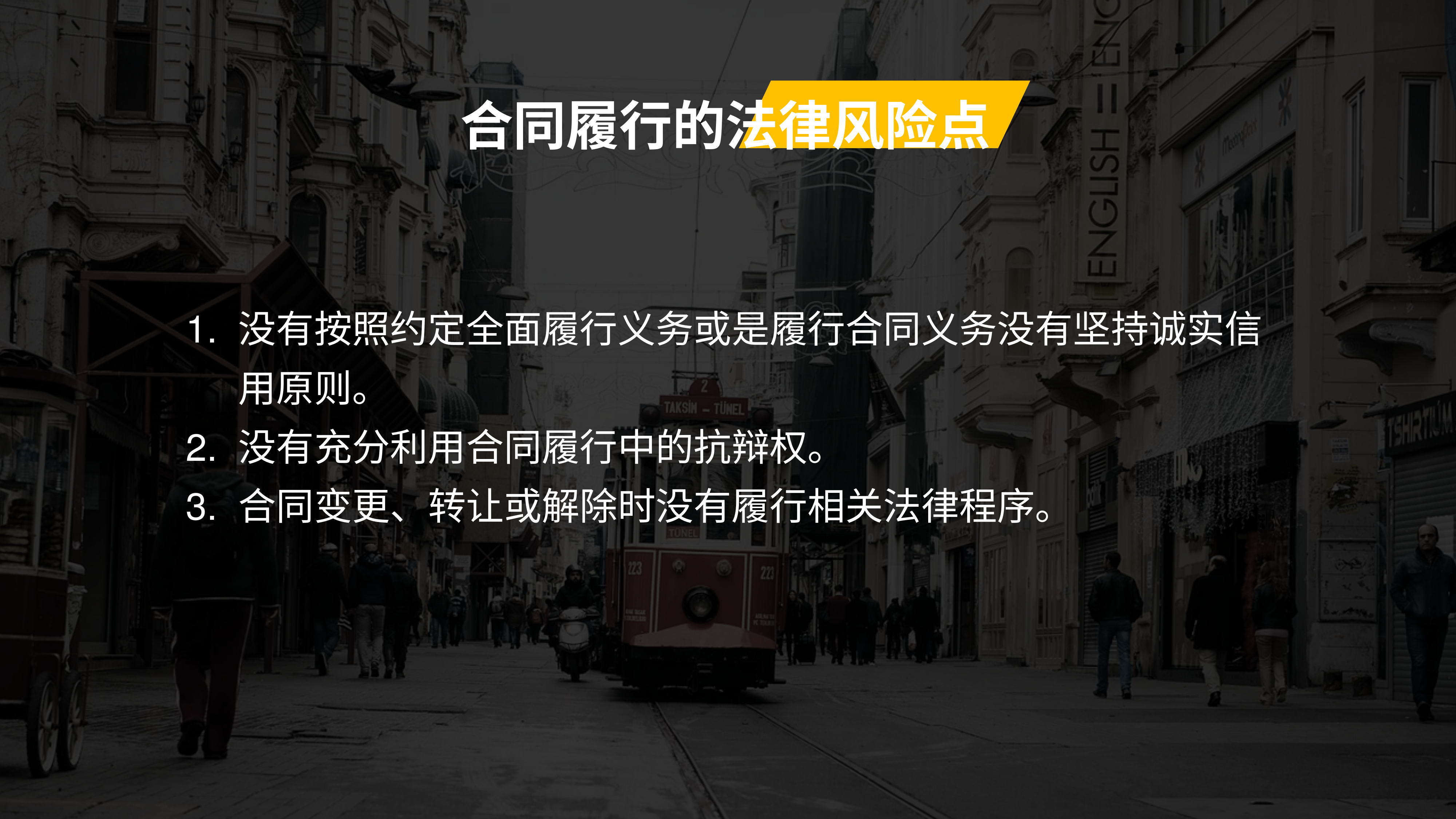

合同履行的法律风险点

没有按照约定全面履行义务或是履行合同义务没有坚持诚实信用原则。
没有充分利用合同履行中的抗辩权。
合同变更、转让或解除时没有履行相关法律程序。